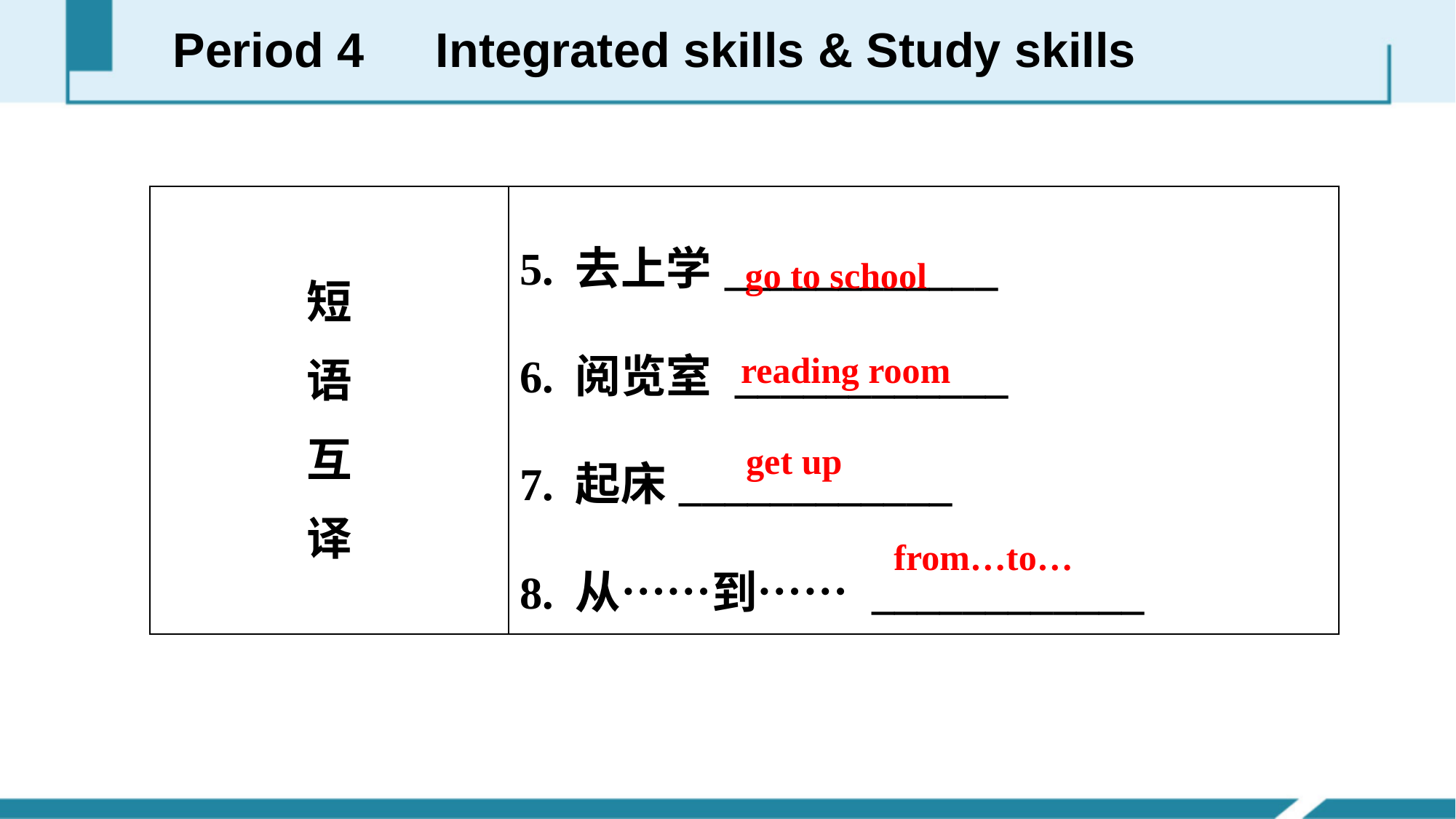

Period 4　Integrated skills & Study skills
| 短 语 互 译 | 5. 去上学\_\_\_\_\_\_\_\_\_\_\_\_ 6. 阅览室 \_\_\_\_\_\_\_\_\_\_\_\_ 7. 起床\_\_\_\_\_\_\_\_\_\_\_\_ 8. 从……到…… \_\_\_\_\_\_\_\_\_\_\_\_ |
| --- | --- |
go to school
reading room

get up
from…to…